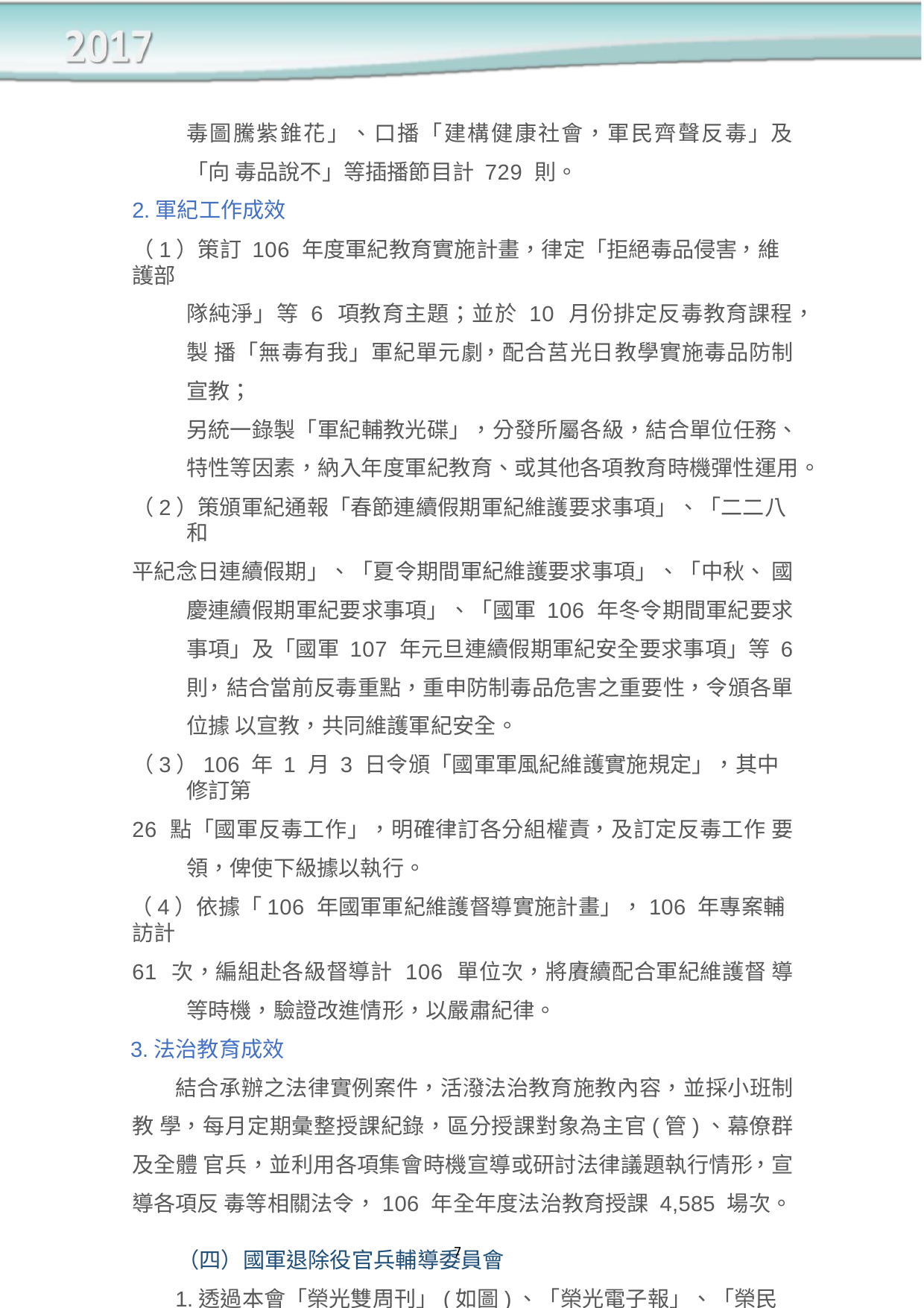

毒圖騰紫錐花」、口播「建構健康社會，軍民齊聲反毒」及「向 毒品說不」等插播節目計 729 則。
2.軍紀工作成效
（1）策訂 106 年度軍紀教育實施計畫，律定「拒絕毒品侵害，維護部
隊純淨」等 6 項教育主題；並於 10 月份排定反毒教育課程，製 播「無毒有我」軍紀單元劇，配合莒光日教學實施毒品防制宣教；
另統一錄製「軍紀輔教光碟」，分發所屬各級，結合單位任務、 特性等因素，納入年度軍紀教育、或其他各項教育時機彈性運用。
（2）策頒軍紀通報「春節連續假期軍紀維護要求事項」、「二二八和
平紀念日連續假期」、「夏令期間軍紀維護要求事項」、「中秋、 國慶連續假期軍紀要求事項」、「國軍 106 年冬令期間軍紀要求 事項」及「國軍 107 年元旦連續假期軍紀安全要求事項」等 6 則，  結合當前反毒重點，重申防制毒品危害之重要性，令頒各單位據 以宣教，共同維護軍紀安全。
（3）106 年 1 月 3 日令頒「國軍軍風紀維護實施規定」，其中修訂第
26 點「國軍反毒工作」，明確律訂各分組權責，及訂定反毒工作 要領，俾使下級據以執行。
（4）依據「106 年國軍軍紀維護督導實施計畫」，106 年專案輔訪計
61 次，編組赴各級督導計 106 單位次，將賡續配合軍紀維護督 導等時機，驗證改進情形，以嚴肅紀律。
3.法治教育成效
結合承辦之法律實例案件，活潑法治教育施教內容，並採小班制教 學，每月定期彙整授課紀錄，區分授課對象為主官(管)、幕僚群及全體 官兵，並利用各項集會時機宣導或研討法律議題執行情形，宣導各項反 毒等相關法令，106 年全年度法治教育授課 4,585 場次。

（四）國軍退除役官兵輔導委員會
1.透過本會「榮光雙周刊」(如圖)、「榮光電子報」、「榮民文化」網
7